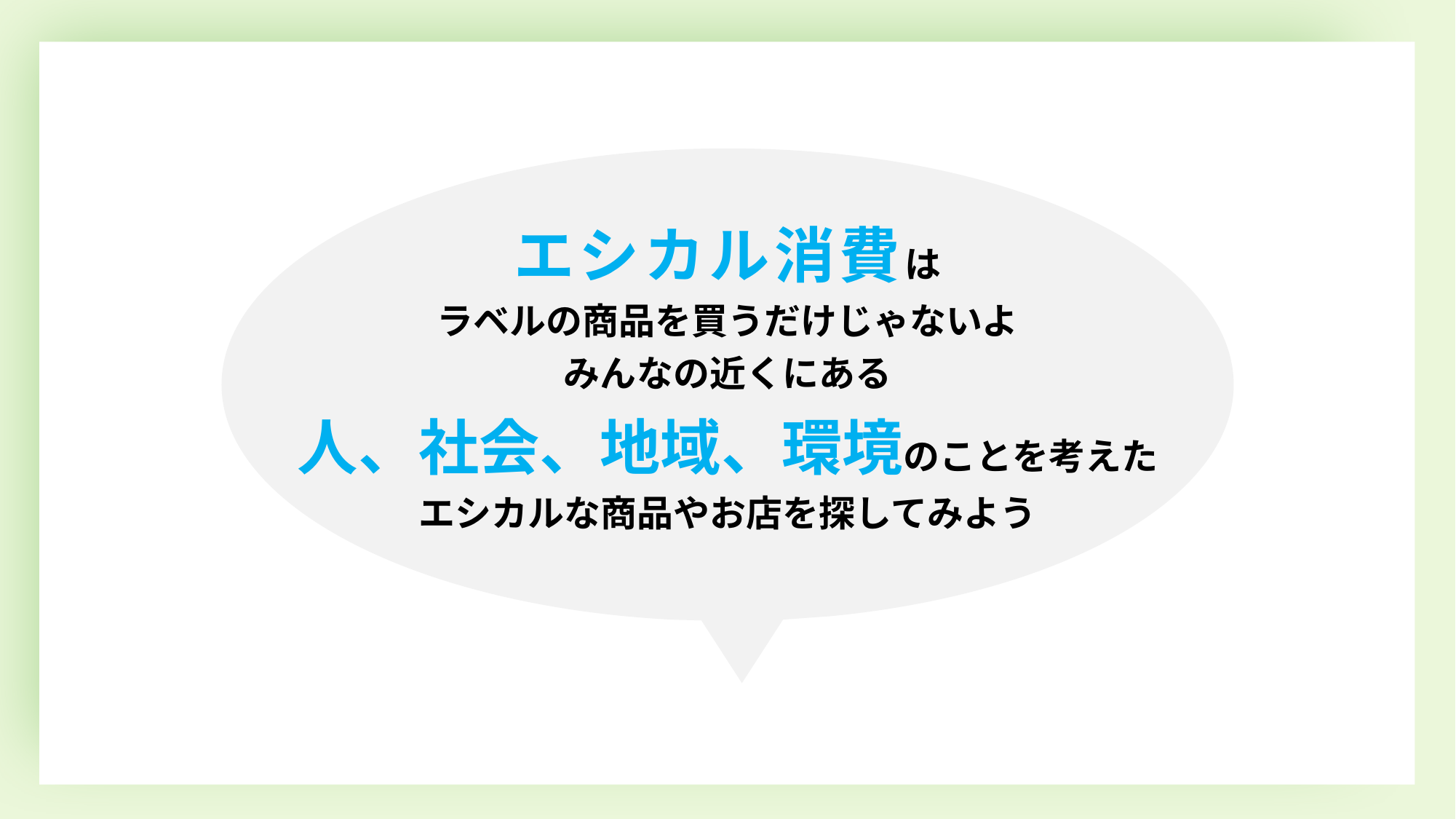

エシカル消費は
ラベルの商品を買うだけじゃないよ
みんなの近くにある
人、社会、地域、環境のことを考えた
エシカルな商品やお店を探してみよう